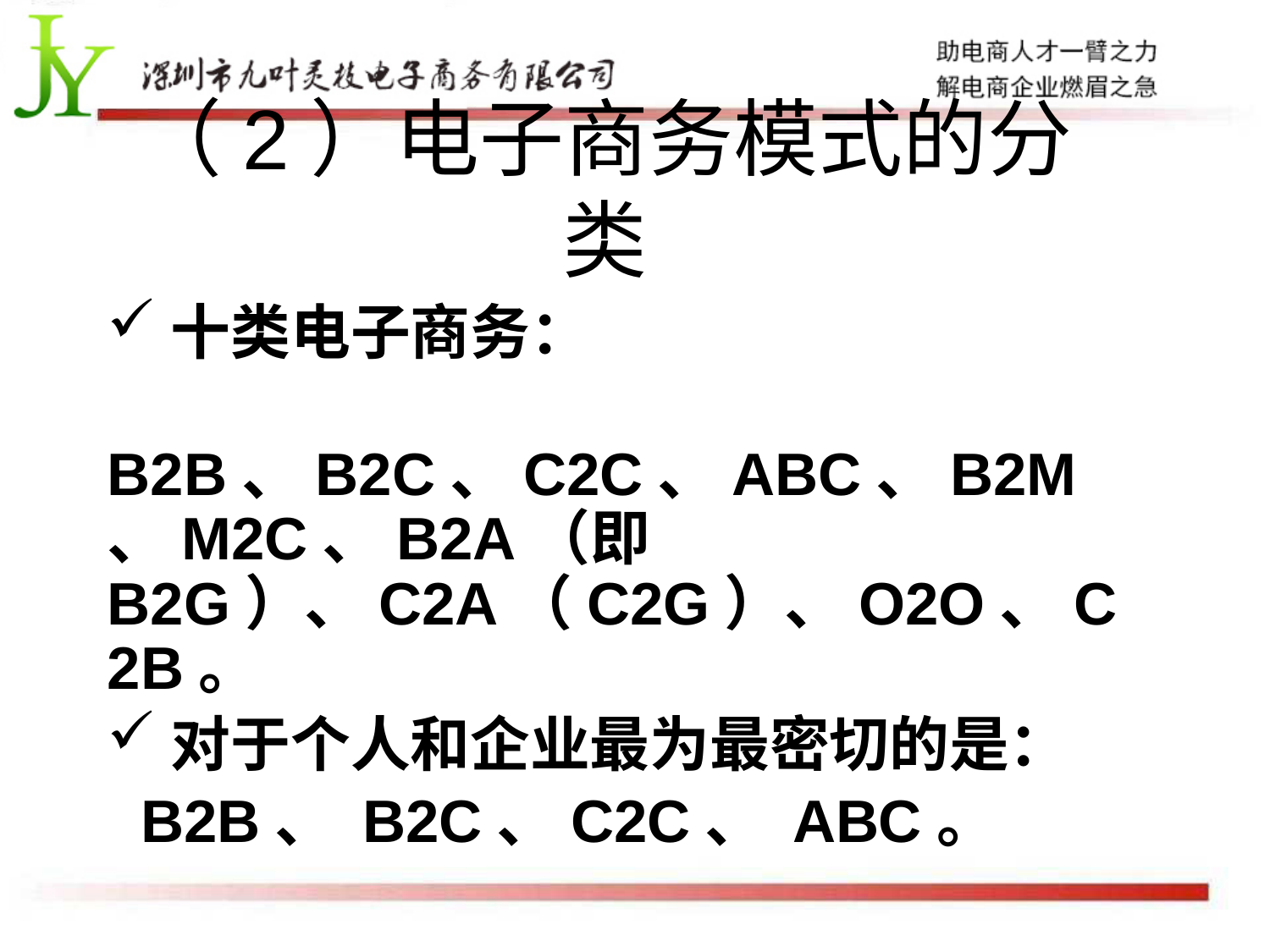

# （2）电子商务模式的分类
十类电子商务：
 B2B、B2C、C2C、ABC、B2M、M2C、B2A（即B2G）、C2A（C2G）、O2O、C2B。
对于个人和企业最为最密切的是：
  B2B、 B2C、C2C、 ABC。